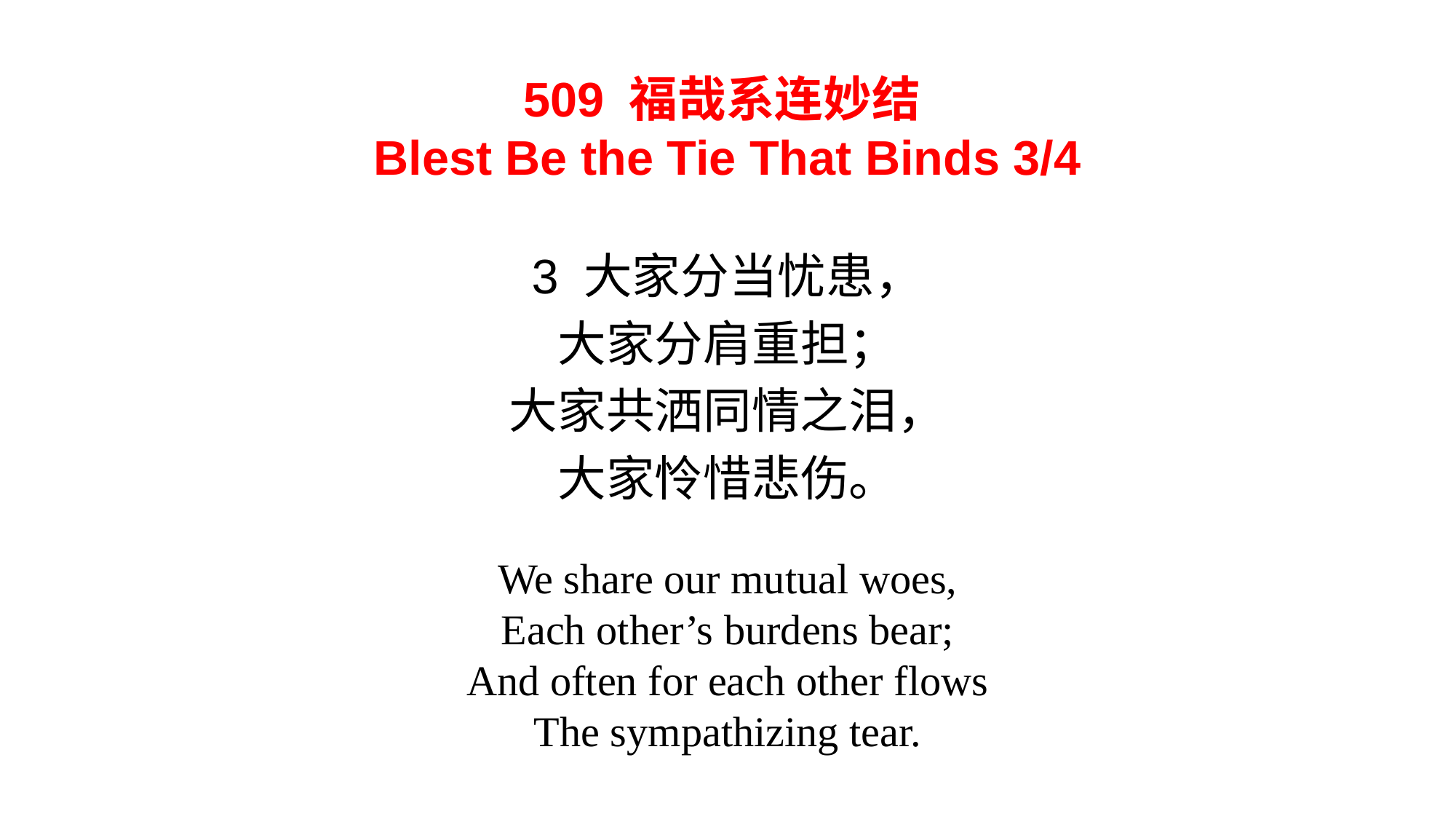

# 509 福哉系连妙结 Blest Be the Tie That Binds 3/4
3 大家分当忧患，
大家分肩重担；
大家共洒同情之泪，
大家怜惜悲伤。

We share our mutual woes,
Each other’s burdens bear;
And often for each other flows
The sympathizing tear.